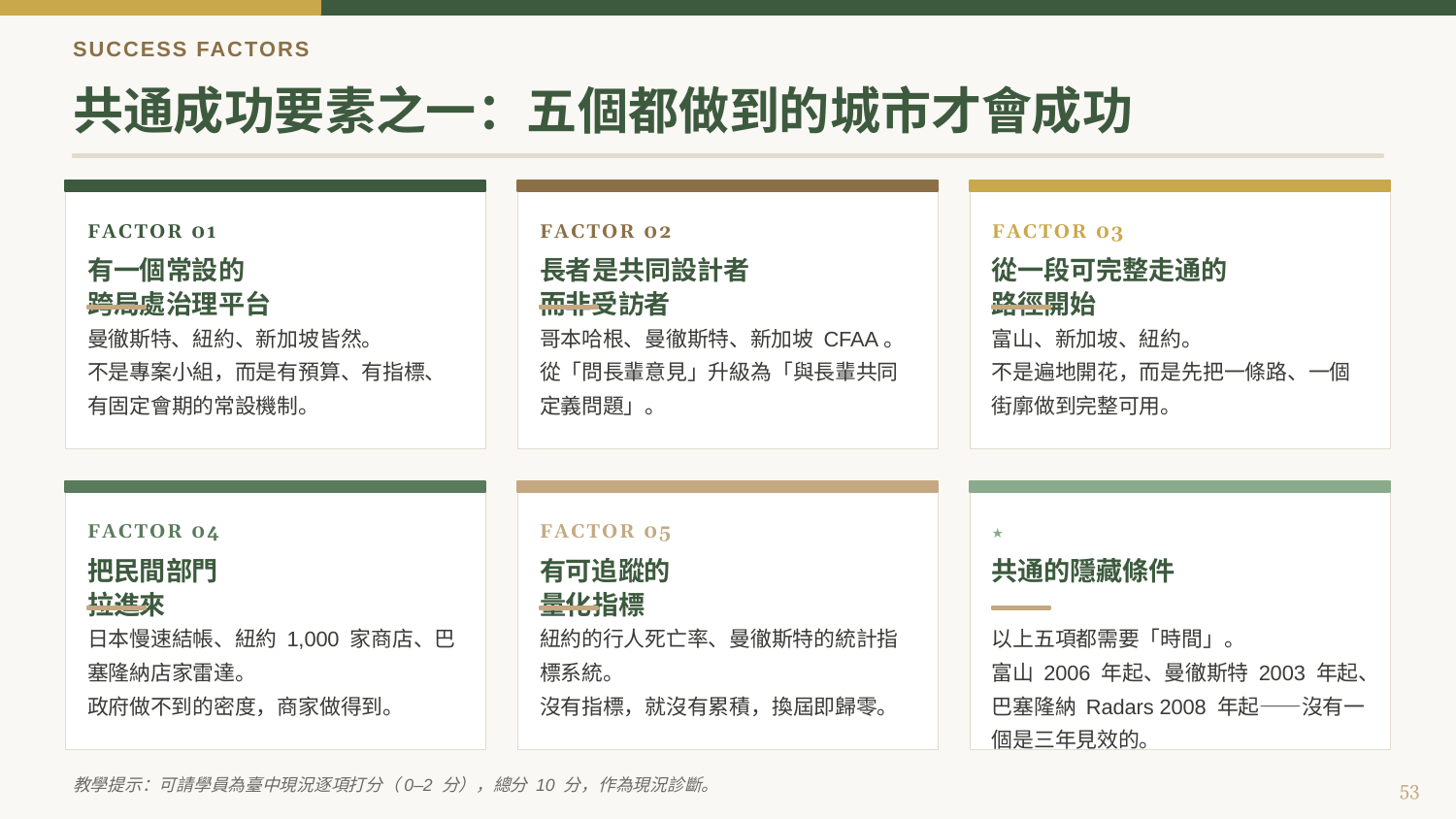

SUCCESS FACTORS
共通成功要素之一：五個都做到的城市才會成功

FACTOR 01
FACTOR 02
FACTOR 03
有一個常設的
跨局處治理平台
長者是共同設計者
而非受訪者
從一段可完整走通的
路徑開始

曼徹斯特、紐約、新加坡皆然。
不是專案小組，而是有預算、有指標、有固定會期的常設機制。
哥本哈根、曼徹斯特、新加坡 CFAA。
從「問長輩意見」升級為「與長輩共同定義問題」。
富山、新加坡、紐約。
不是遍地開花，而是先把一條路、一個街廓做到完整可用。

FACTOR 04
FACTOR 05
★
把民間部門
拉進來
有可追蹤的
量化指標
共通的隱藏條件

日本慢速結帳、紐約 1,000 家商店、巴塞隆納店家雷達。
政府做不到的密度，商家做得到。
紐約的行人死亡率、曼徹斯特的統計指標系統。
沒有指標，就沒有累積，換屆即歸零。
以上五項都需要「時間」。
富山 2006 年起、曼徹斯特 2003 年起、巴塞隆納 Radars 2008 年起——沒有一個是三年見效的。
教學提示：可請學員為臺中現況逐項打分（0–2 分），總分 10 分，作為現況診斷。
53